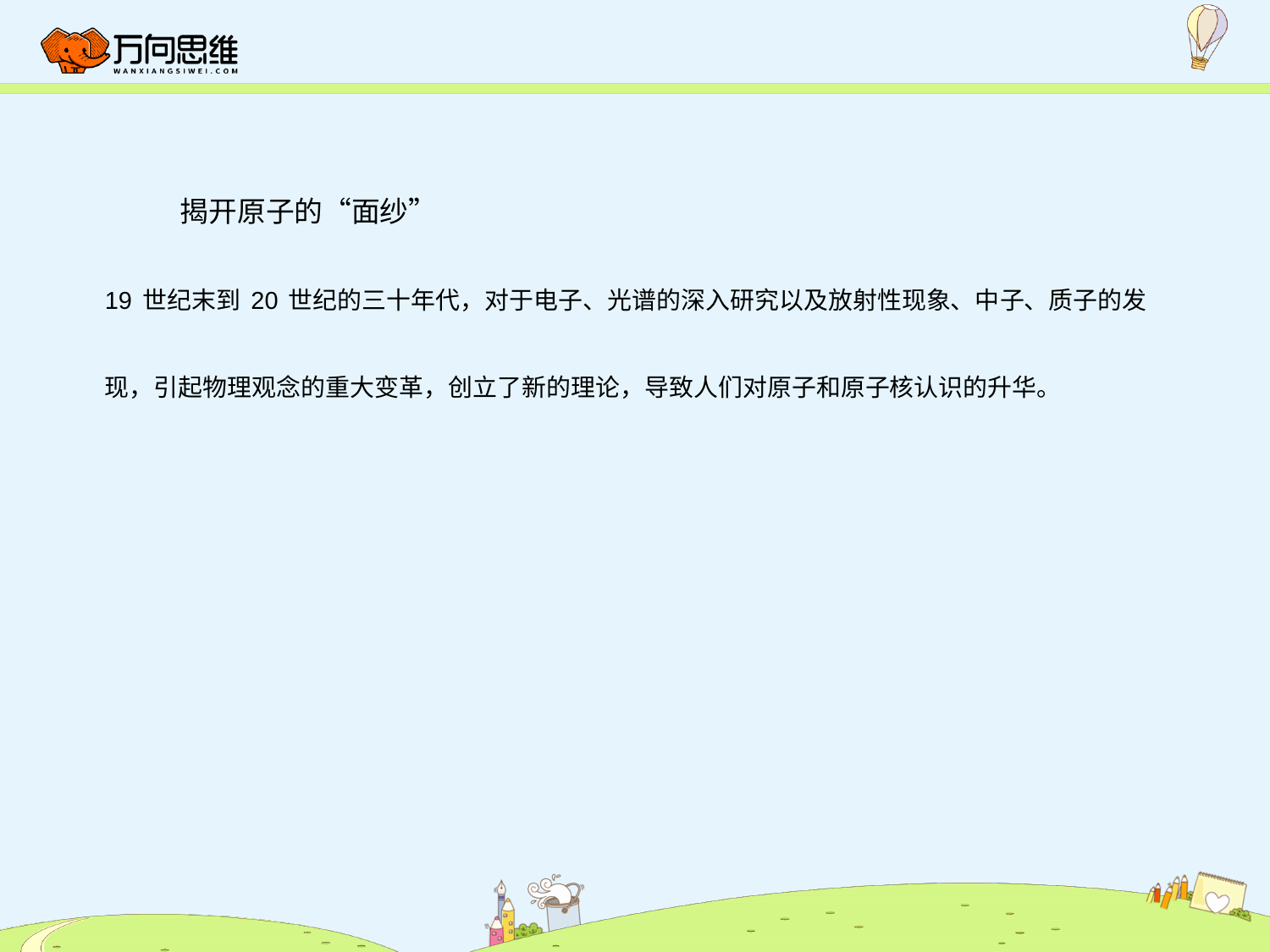

揭开原子的“面纱”
19世纪末到20世纪的三十年代，对于电子、光谱的深入研究以及放射性现象、中子、质子的发现，引起物理观念的重大变革，创立了新的理论，导致人们对原子和原子核认识的升华。